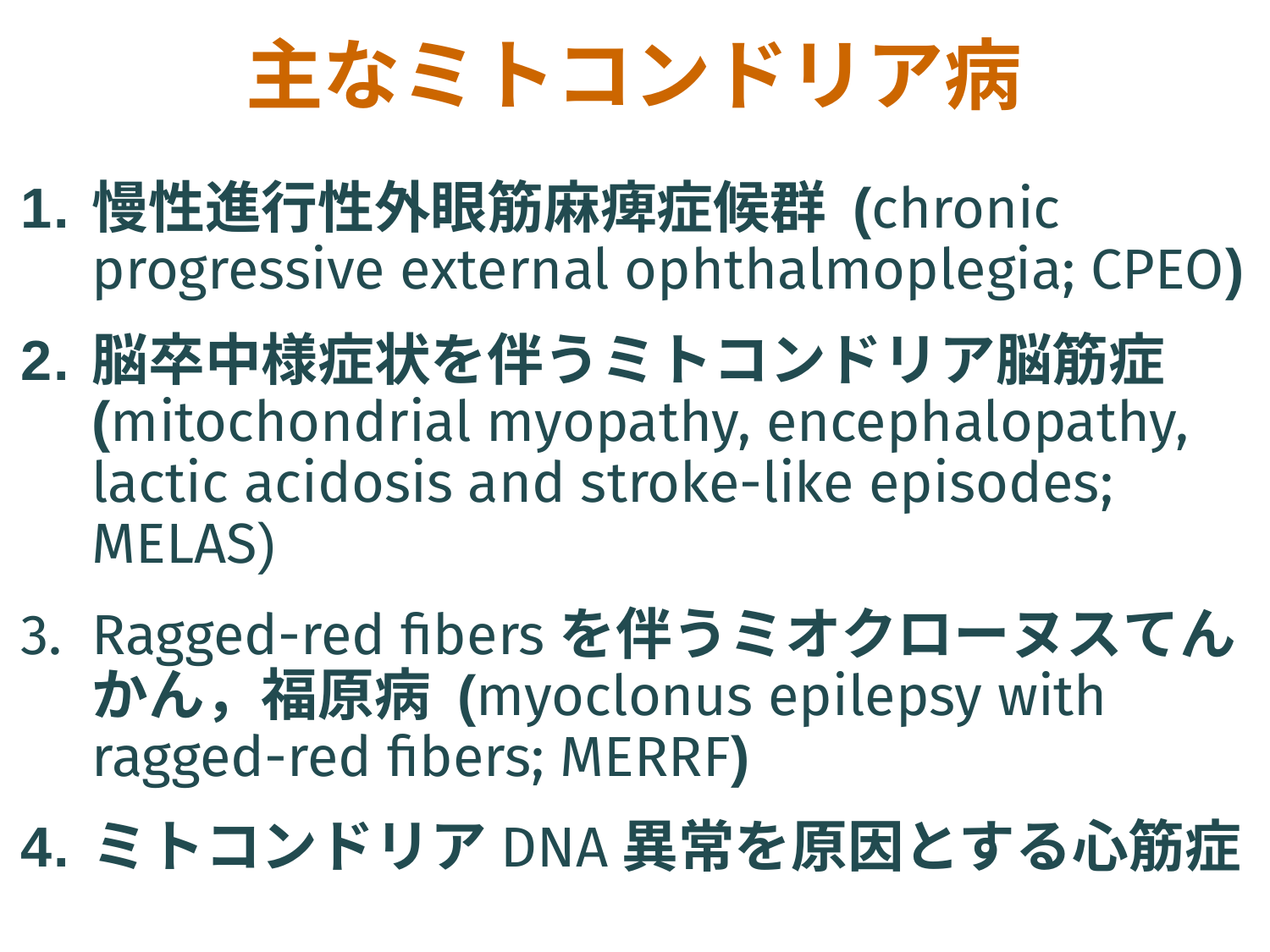

主なミトコンドリア病
慢性進行性外眼筋麻痺症候群 (chronic progressive external ophthalmoplegia; CPEO)

脳卒中様症状を伴うミトコンドリア脳筋症(mitochondrial myopathy, encephalopathy, lactic acidosis and stroke-like episodes; MELAS)

Ragged-red fibersを伴うミオクローヌスてんかん，福原病 (myoclonus epilepsy with ragged-red fibers; MERRF)

ミトコンドリアDNA異常を原因とする心筋症